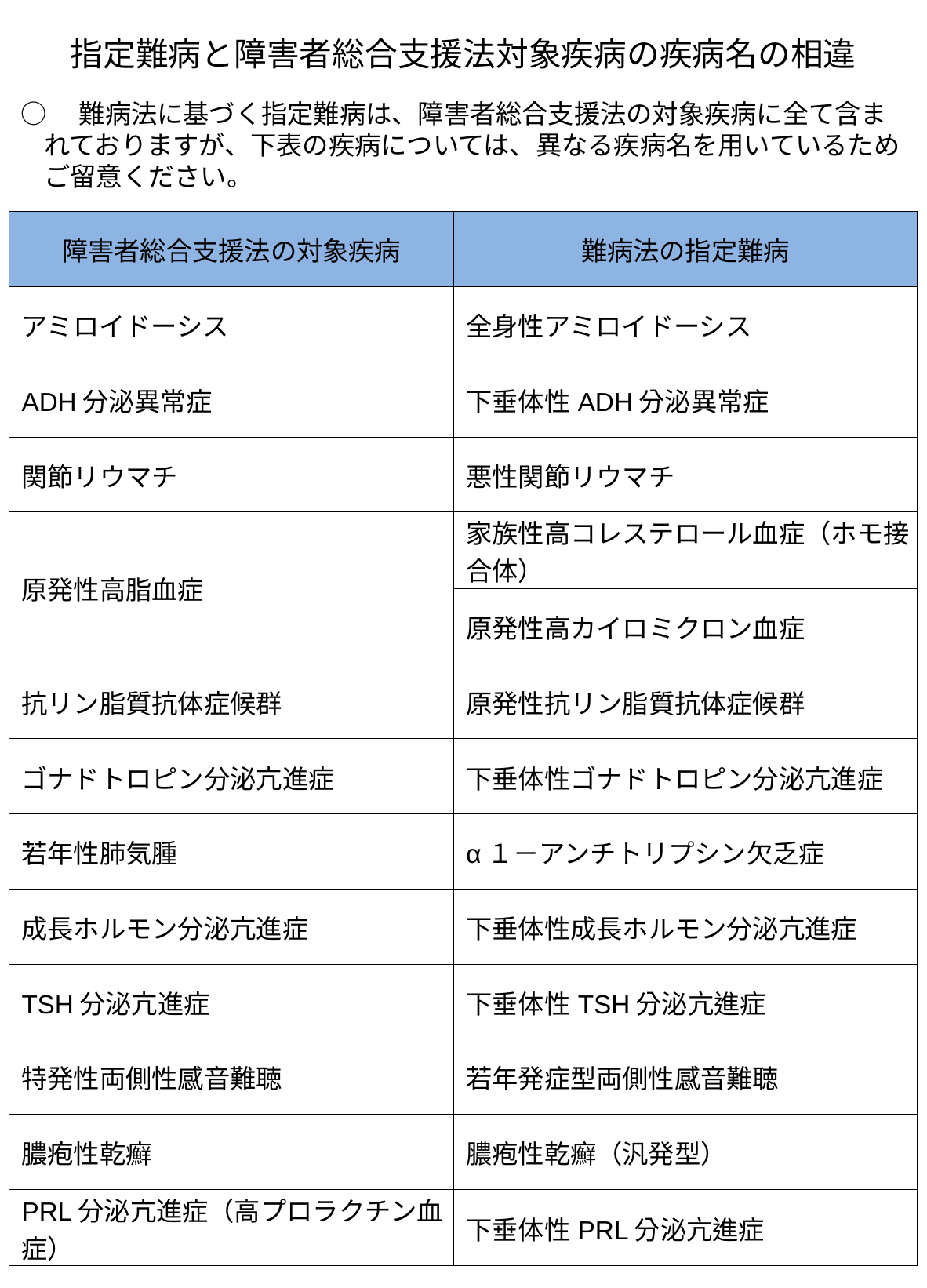

指定難病と障害者総合支援法対象疾病の疾病名の相違
○　難病法に基づく指定難病は、障害者総合支援法の対象疾病に全て含まれておりますが、下表の疾病については、異なる疾病名を用いているためご留意ください。
| 障害者総合支援法の対象疾病 | 難病法の指定難病 |
| --- | --- |
| アミロイドーシス | 全身性アミロイドーシス |
| ADH分泌異常症 | 下垂体性ADH分泌異常症 |
| 関節リウマチ | 悪性関節リウマチ |
| 原発性高脂血症 | 家族性高コレステロール血症（ホモ接合体） |
|  | 原発性高カイロミクロン血症 |
| 抗リン脂質抗体症候群 | 原発性抗リン脂質抗体症候群 |
| ゴナドトロピン分泌亢進症 | 下垂体性ゴナドトロピン分泌亢進症 |
| 若年性肺気腫 | α１－アンチトリプシン欠乏症 |
| 成長ホルモン分泌亢進症 | 下垂体性成長ホルモン分泌亢進症 |
| TSH分泌亢進症 | 下垂体性TSH分泌亢進症 |
| 特発性両側性感音難聴 | 若年発症型両側性感音難聴 |
| 膿疱性乾癬 | 膿疱性乾癬（汎発型） |
| PRL分泌亢進症（高プロラクチン血症） | 下垂体性PRL分泌亢進症 |